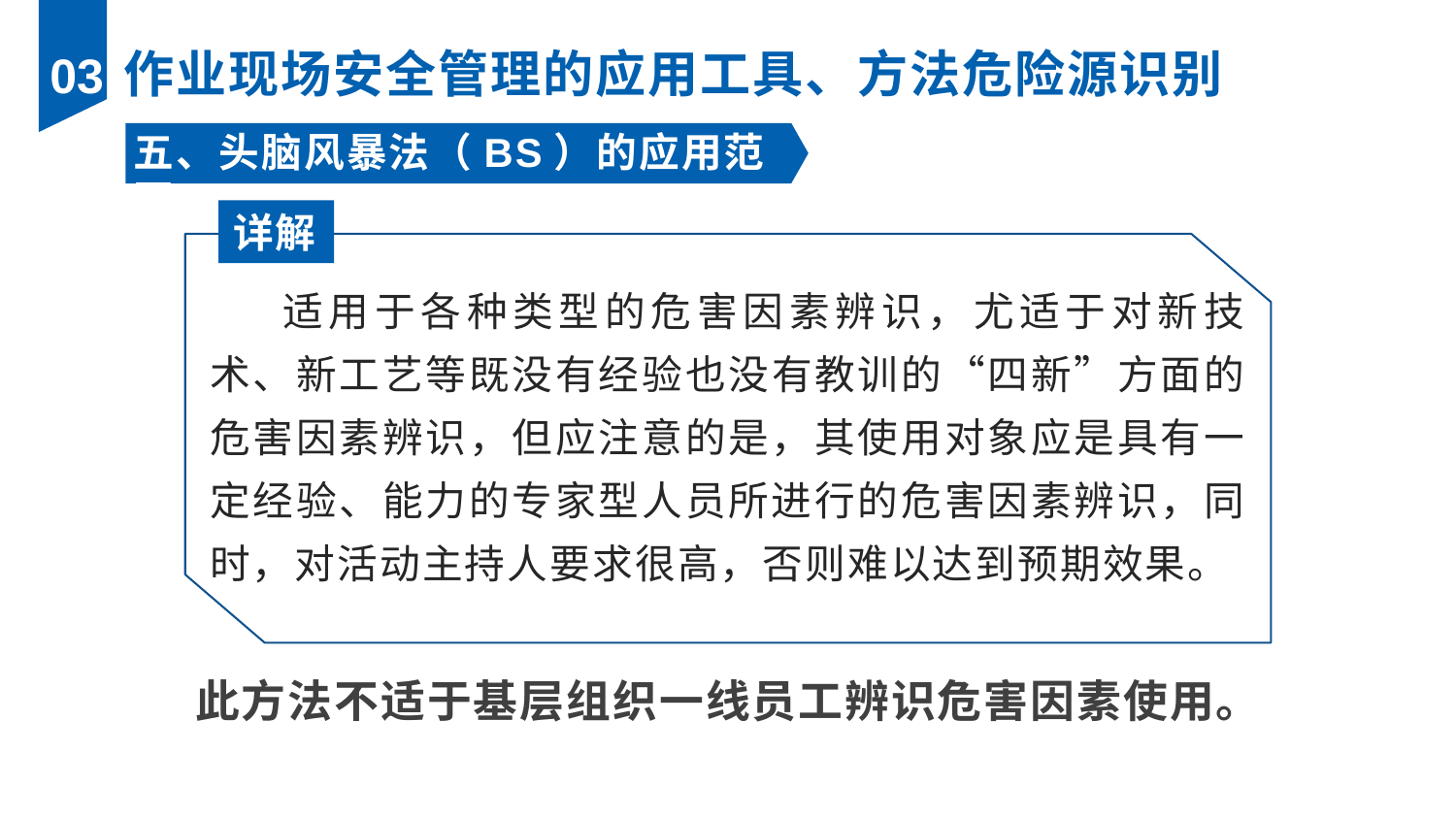

作业现场安全管理的应用工具、方法危险源识别
03
五、头脑风暴法（BS）的应用范围

详解

适用于各种类型的危害因素辨识，尤适于对新技术、新工艺等既没有经验也没有教训的“四新”方面的危害因素辨识，但应注意的是，其使用对象应是具有一定经验、能力的专家型人员所进行的危害因素辨识，同时，对活动主持人要求很高，否则难以达到预期效果。
此方法不适于基层组织一线员工辨识危害因素使用。